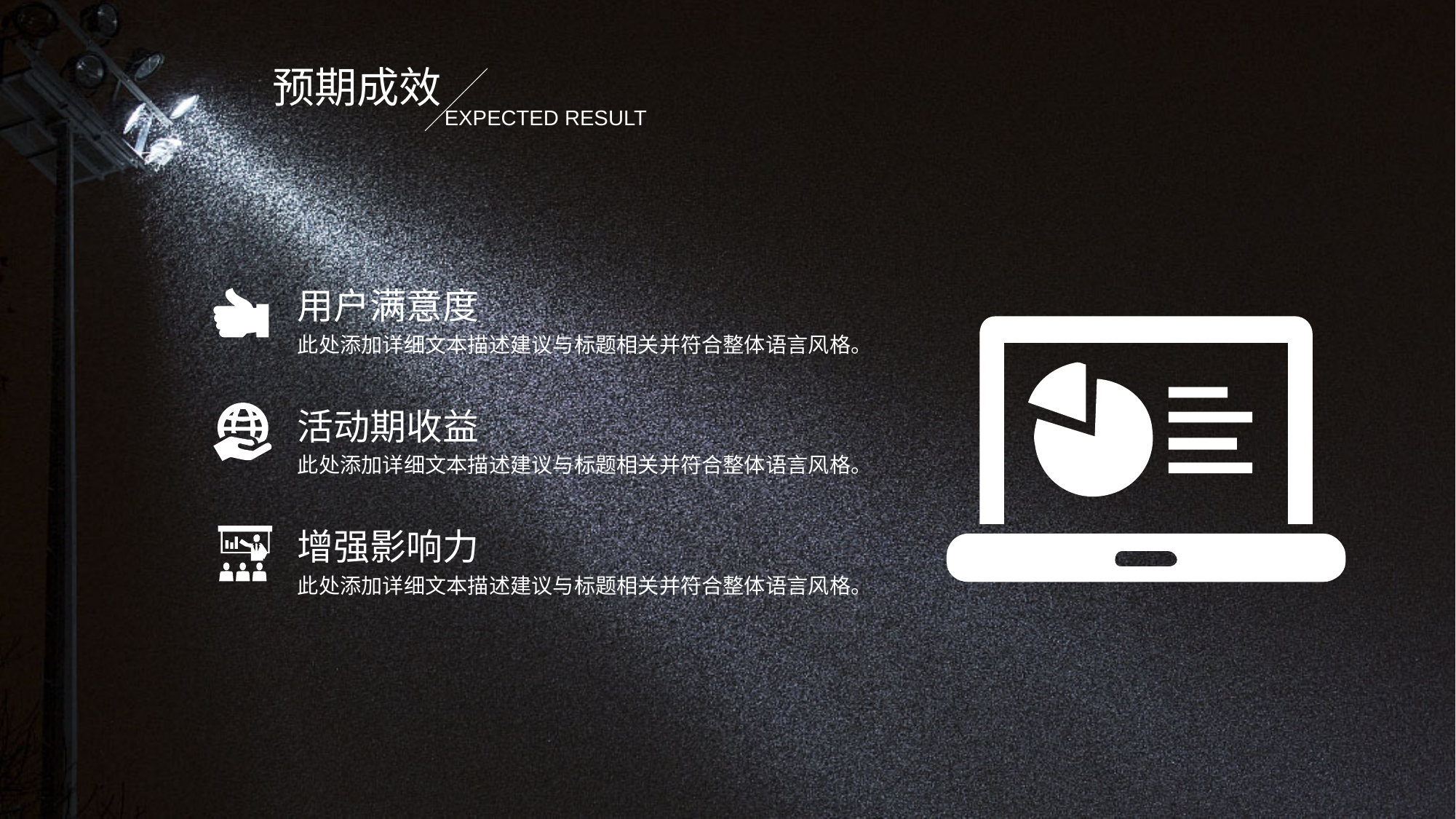

预期成效
EXPECTED RESULT
用户满意度
此处添加详细文本描述建议与标题相关并符合整体语言风格。

活动期收益
此处添加详细文本描述建议与标题相关并符合整体语言风格。

增强影响力
此处添加详细文本描述建议与标题相关并符合整体语言风格。